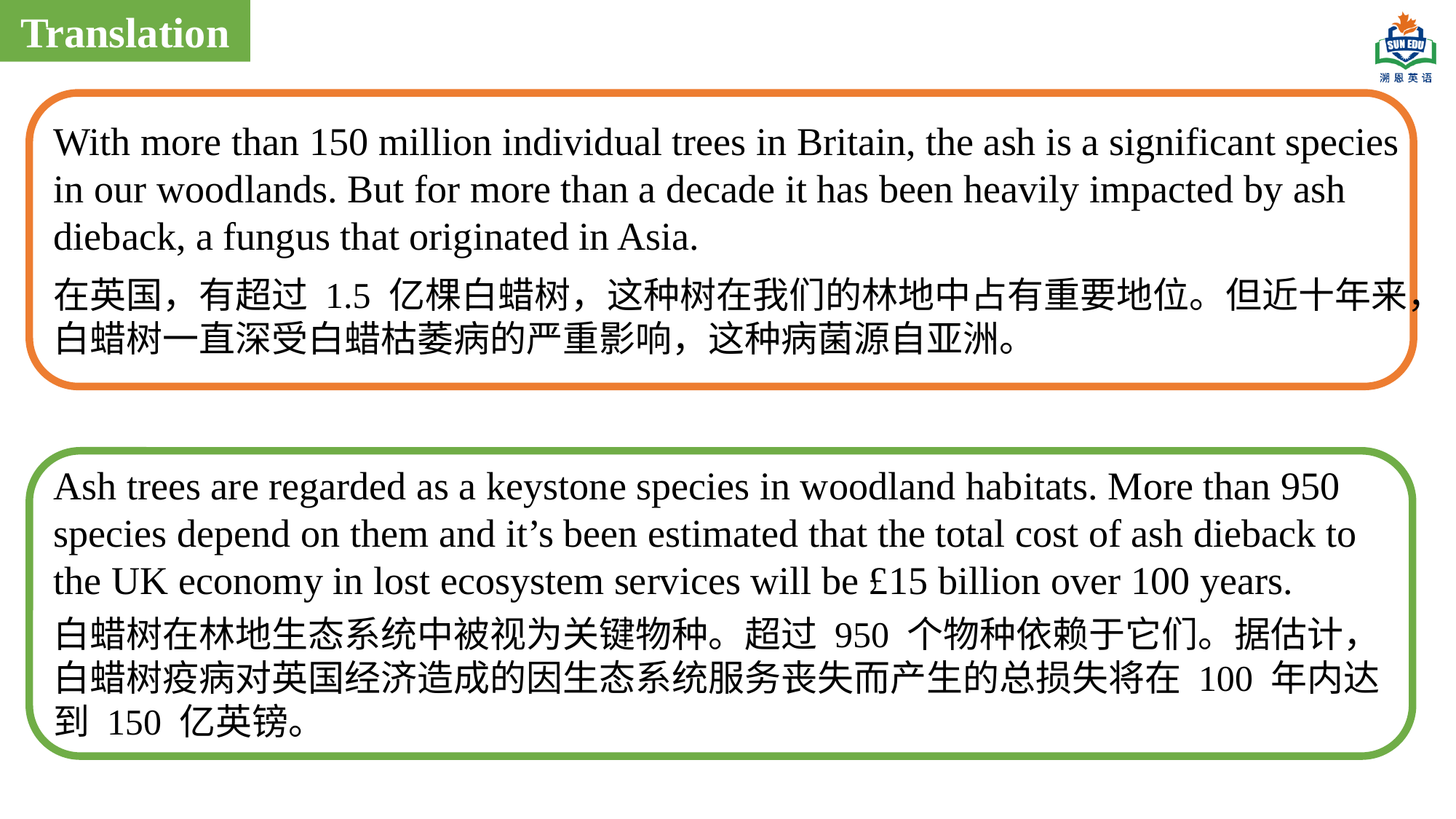

Translation

With more than 150 million individual trees in Britain, the ash is a significant species in our woodlands. But for more than a decade it has been heavily impacted by ash dieback, a fungus that originated in Asia.
在英国，有超过 1.5 亿棵白蜡树，这种树在我们的林地中占有重要地位。但近十年来，白蜡树一直深受白蜡枯萎病的严重影响，这种病菌源自亚洲。

Ash trees are regarded as a keystone species in woodland habitats. More than 950 species depend on them and it’s been estimated that the total cost of ash dieback to the UK economy in lost ecosystem services will be £15 billion over 100 years.
白蜡树在林地生态系统中被视为关键物种。超过 950 个物种依赖于它们。据估计，白蜡树疫病对英国经济造成的因生态系统服务丧失而产生的总损失将在 100 年内达到 150 亿英镑。